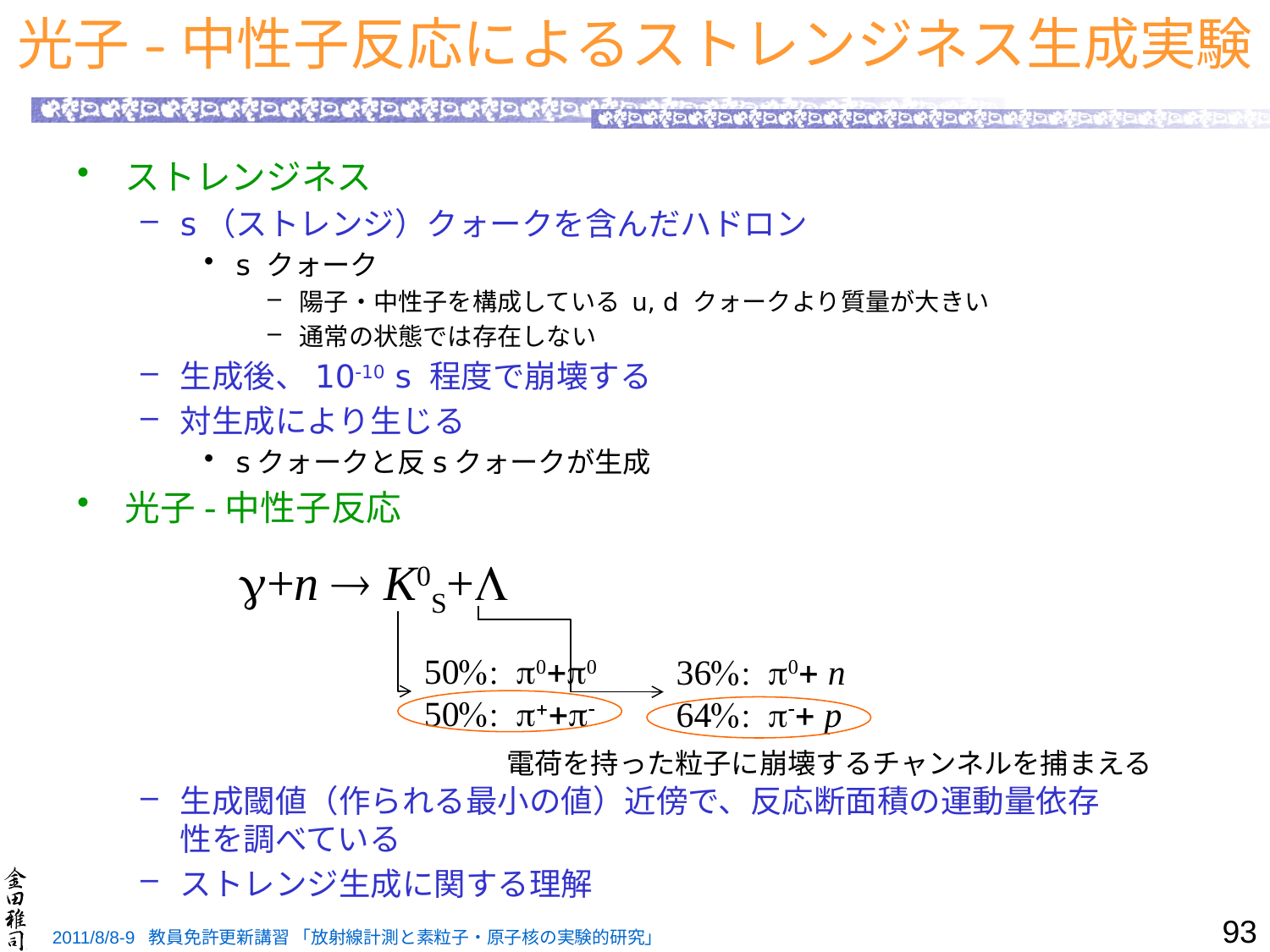

# 光子-中性子反応によるストレンジネス生成実験
ストレンジネス
s（ストレンジ）クォークを含んだハドロン
s クォーク
陽子・中性子を構成している u, d クォークより質量が大きい
通常の状態では存在しない
生成後、10-10 s 程度で崩壊する
対生成により生じる
sクォークと反sクォークが生成
光子-中性子反応

生成閾値（作られる最小の値）近傍で、反応断面積の運動量依存性を調べている
ストレンジ生成に関する理解
γ+n → K0S+Λ
50%: π0+π0
50%: π++π−
36%: π0+ n
64%: π−+ p

電荷を持った粒子に崩壊するチャンネルを捕まえる
93
2011/8/8-9  教員免許更新講習 「放射線計測と素粒子・原子核の実験的研究」